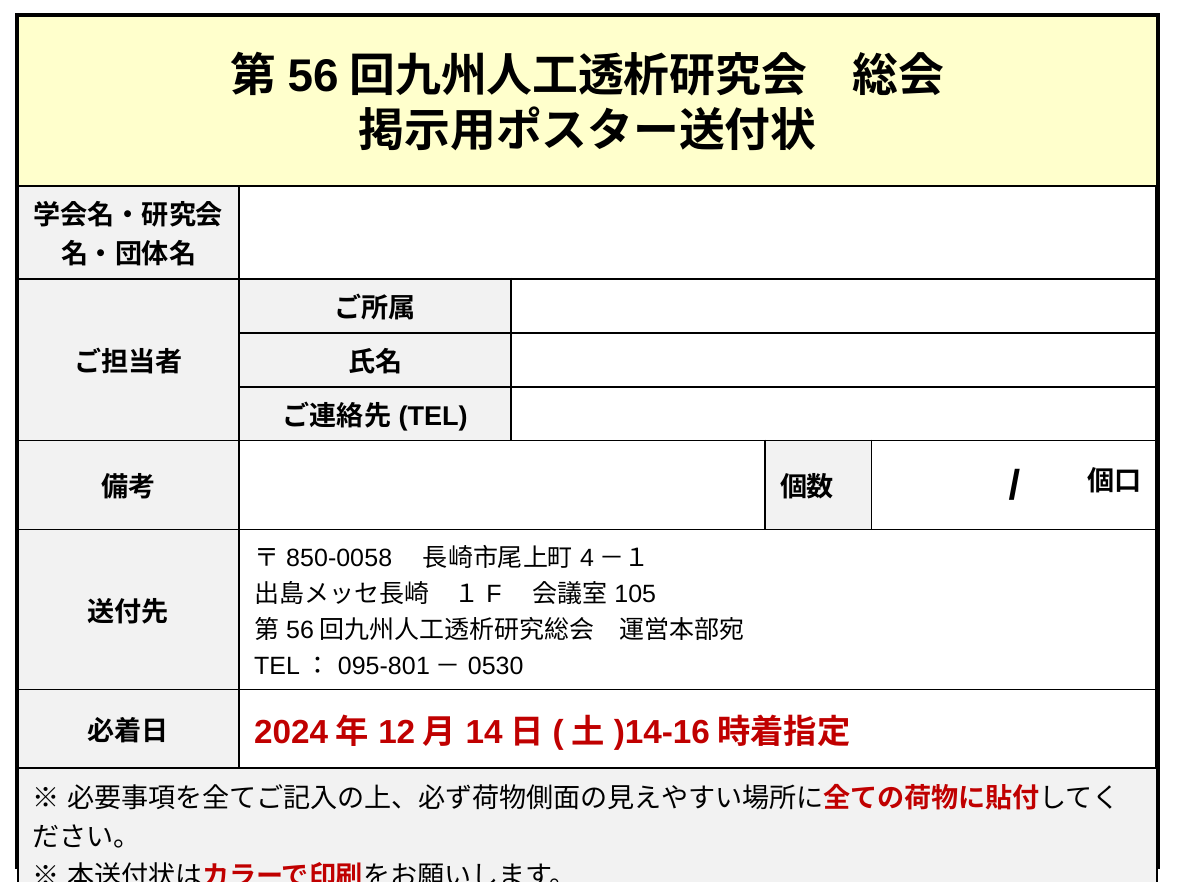

第56回九州人工透析研究会　総会
掲示用ポスター送付状

| 学会名・研究会名・団体名 |  |  |  |  |
| --- | --- | --- | --- | --- |
| ご担当者 | ご所属 |  |  |  |
|  | 氏名 |  |  |  |
|  | ご連絡先(TEL) |  |  |  |
| 備考 |  |  | 個数 | / |
| 送付先 | 〒850‐0058　長崎市尾上町4－１ 出島メッセ長崎　１F　会議室105 第56回九州人工透析研究総会　運営本部宛 TEL：095‐801－0530 |  |  |  |
| 必着日 | 2024年12月14日(土)14-16時着指定 |  |  |  |
| ※必要事項を全てご記入の上、必ず荷物側面の見えやすい場所に全ての荷物に貼付してください。 ※本送付状はカラーで印刷をお願いします。 ※本学会はチラシはお受けしておりません。 |  |  |  |  |
個口